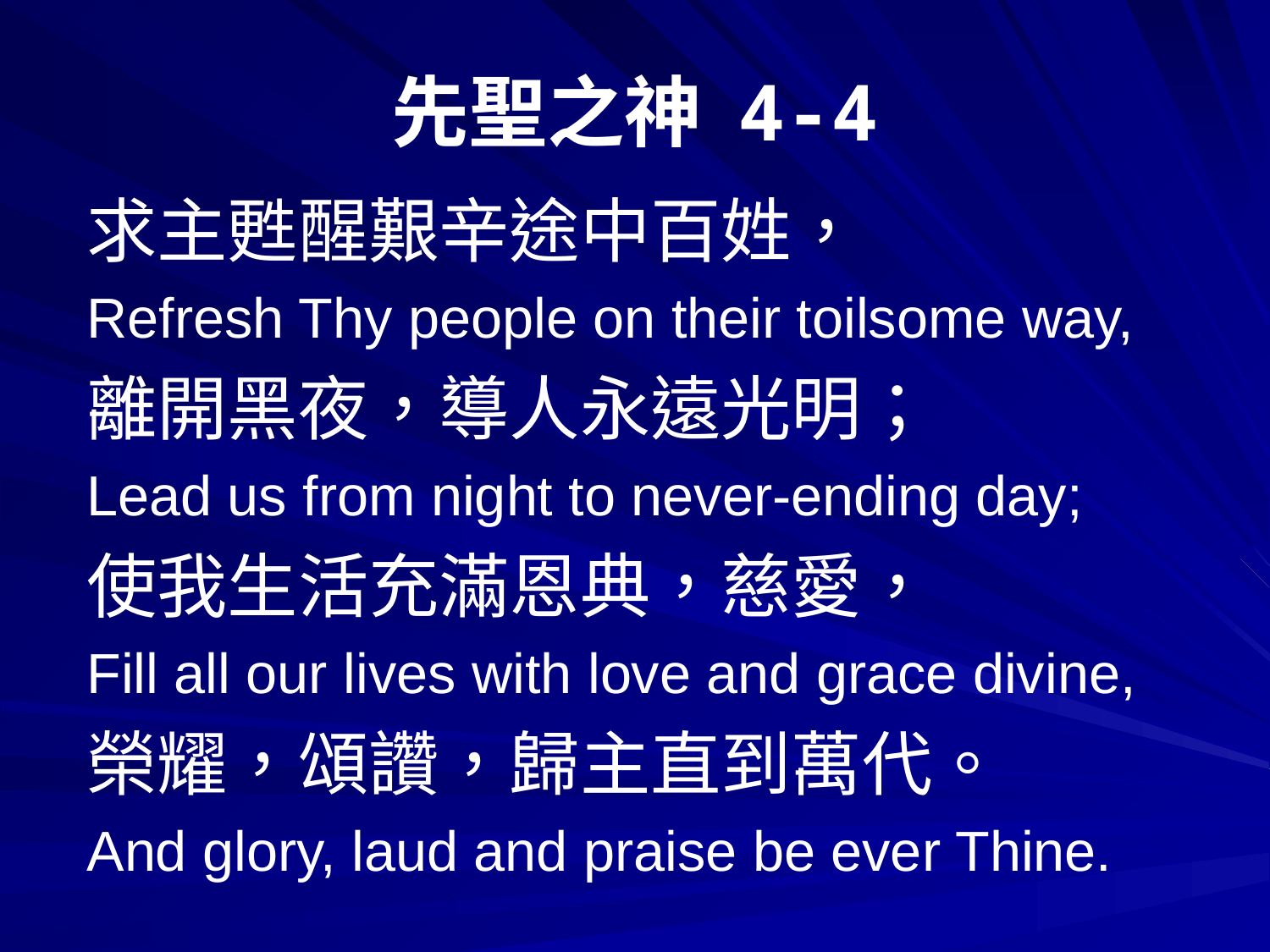

# 先聖之神 4-4
求主甦醒艱辛途中百姓，
Refresh Thy people on their toilsome way,
離開黑夜，導人永遠光明；
Lead us from night to never-ending day;
使我生活充滿恩典，慈愛，
Fill all our lives with love and grace divine,
榮耀，頌讚，歸主直到萬代。
And glory, laud and praise be ever Thine.